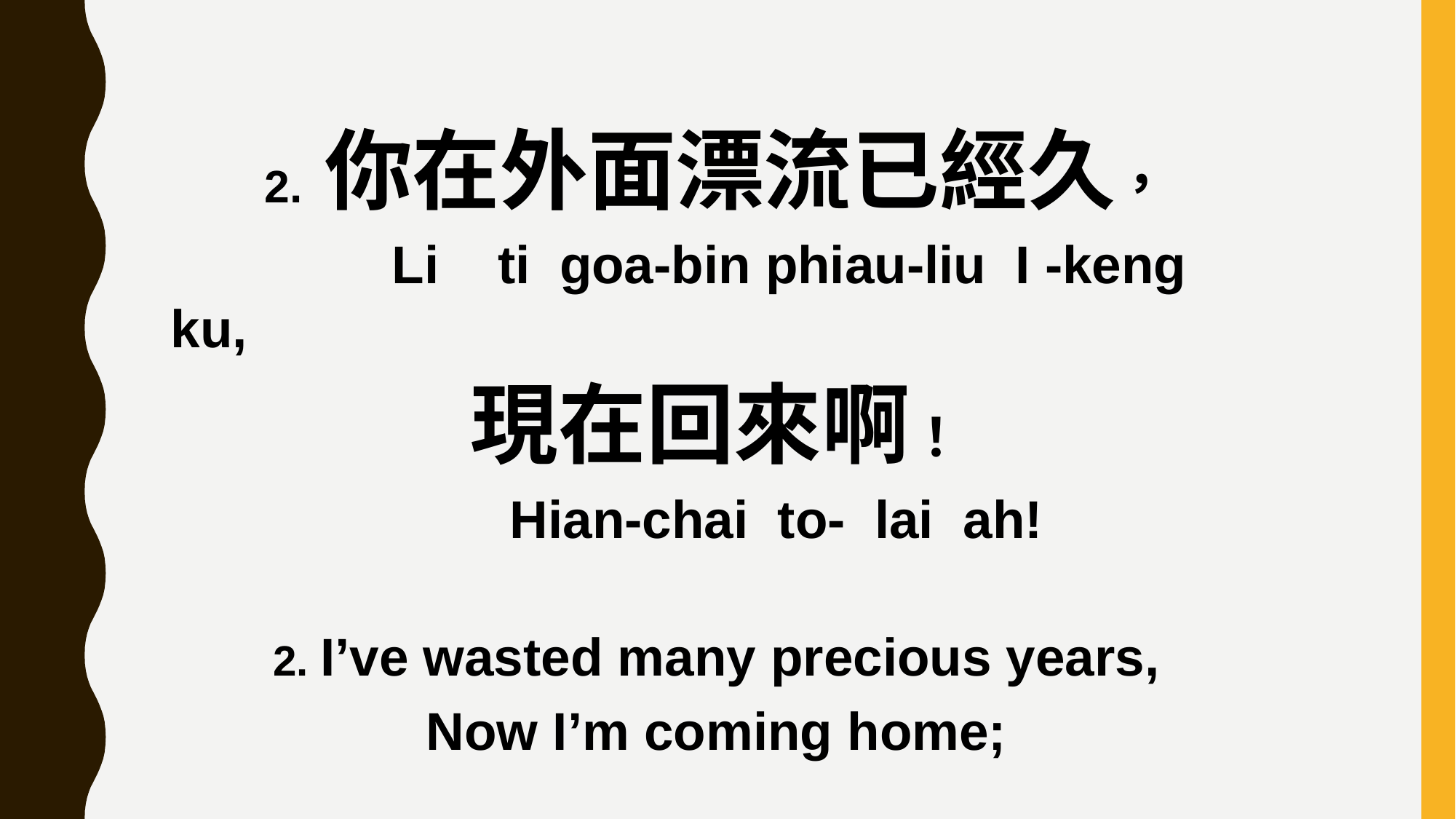

2. 你在外面漂流已經久，
               Li    ti  goa-bin phiau-liu  I -keng ku,
現在回來啊！
                       Hian-chai  to-  lai  ah!

2. I’ve wasted many precious years,
Now I’m coming home;